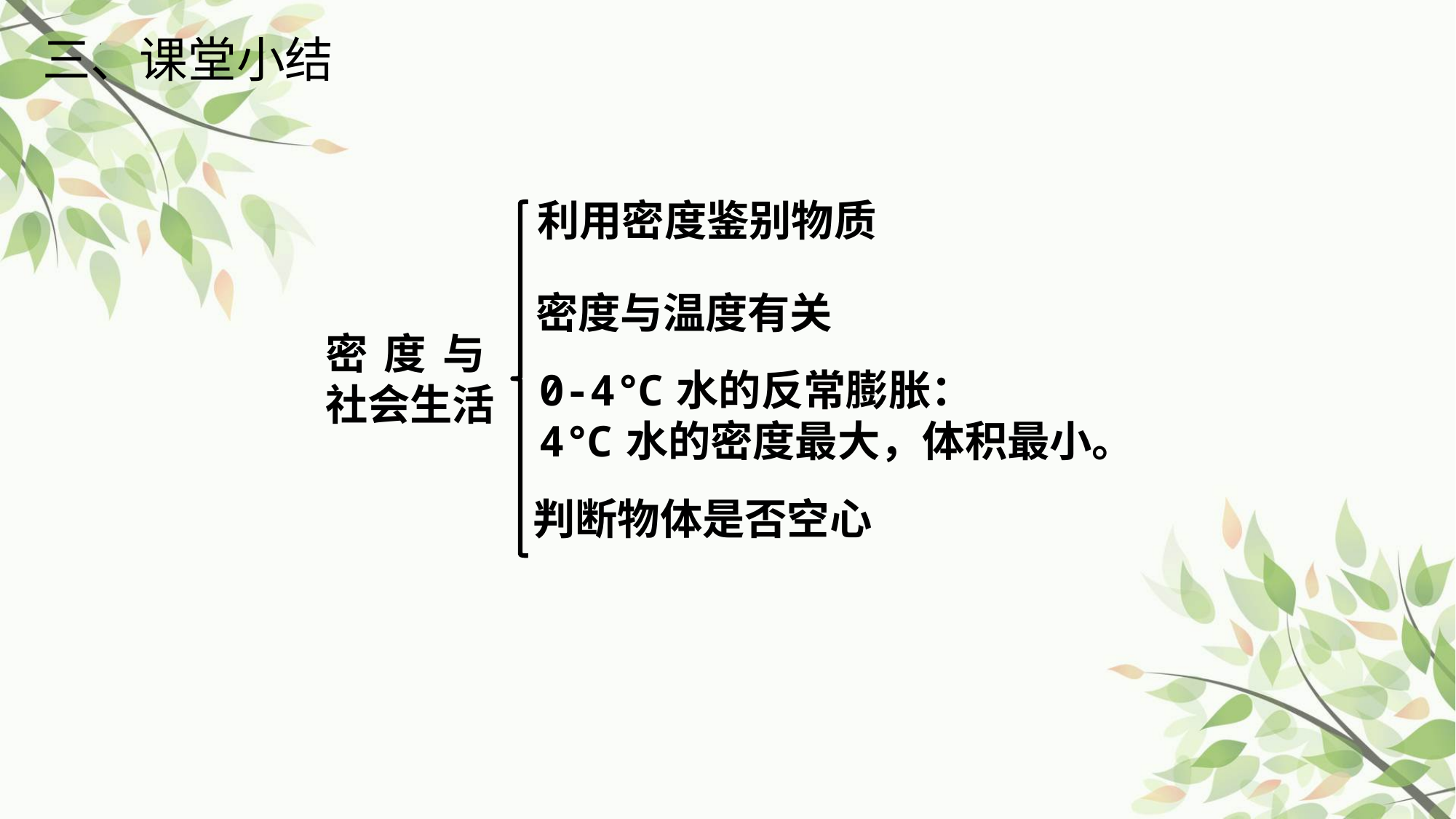

三、课堂小结
利用密度鉴别物质

密度与温度有关
密度与
社会生活
0-4℃水的反常膨胀：
4℃水的密度最大，体积最小。
判断物体是否空心